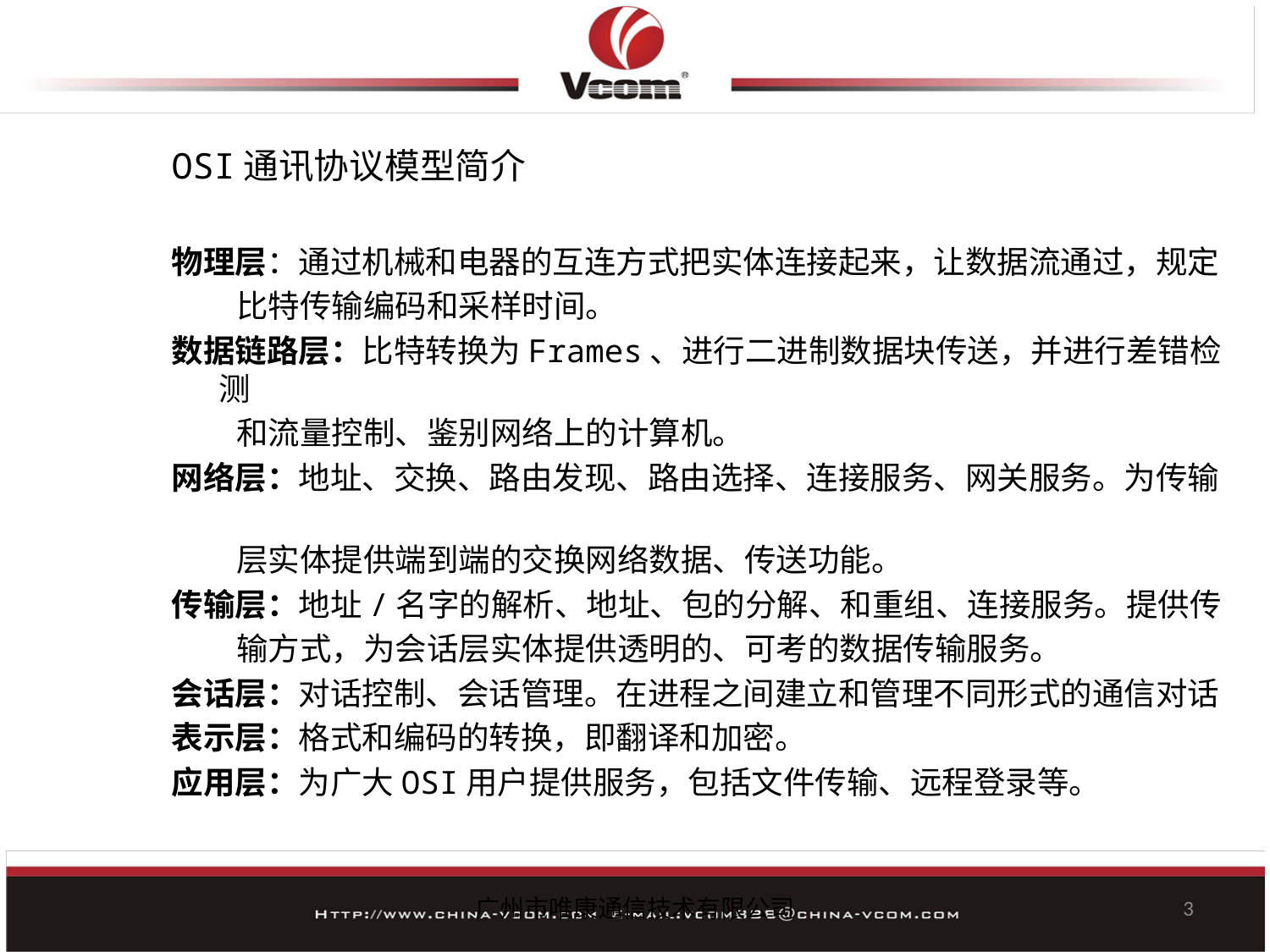

# 网络应用与综合布线系统
OSI通讯协议模型简介

物理层：通过机械和电器的互连方式把实体连接起来，让数据流通过，规定
        比特传输编码和采样时间。
数据链路层：比特转换为Frames、进行二进制数据块传送，并进行差错检测
        和流量控制、鉴别网络上的计算机。
网络层：地址、交换、路由发现、路由选择、连接服务、网关服务。为传输
        层实体提供端到端的交换网络数据、传送功能。
传输层：地址/名字的解析、地址、包的分解、和重组、连接服务。提供传
        输方式，为会话层实体提供透明的、可考的数据传输服务。
会话层：对话控制、会话管理。在进程之间建立和管理不同形式的通信对话
表示层：格式和编码的转换，即翻译和加密。
应用层：为广大OSI用户提供服务，包括文件传输、远程登录等。
广州市唯康通信技术有限公司
3